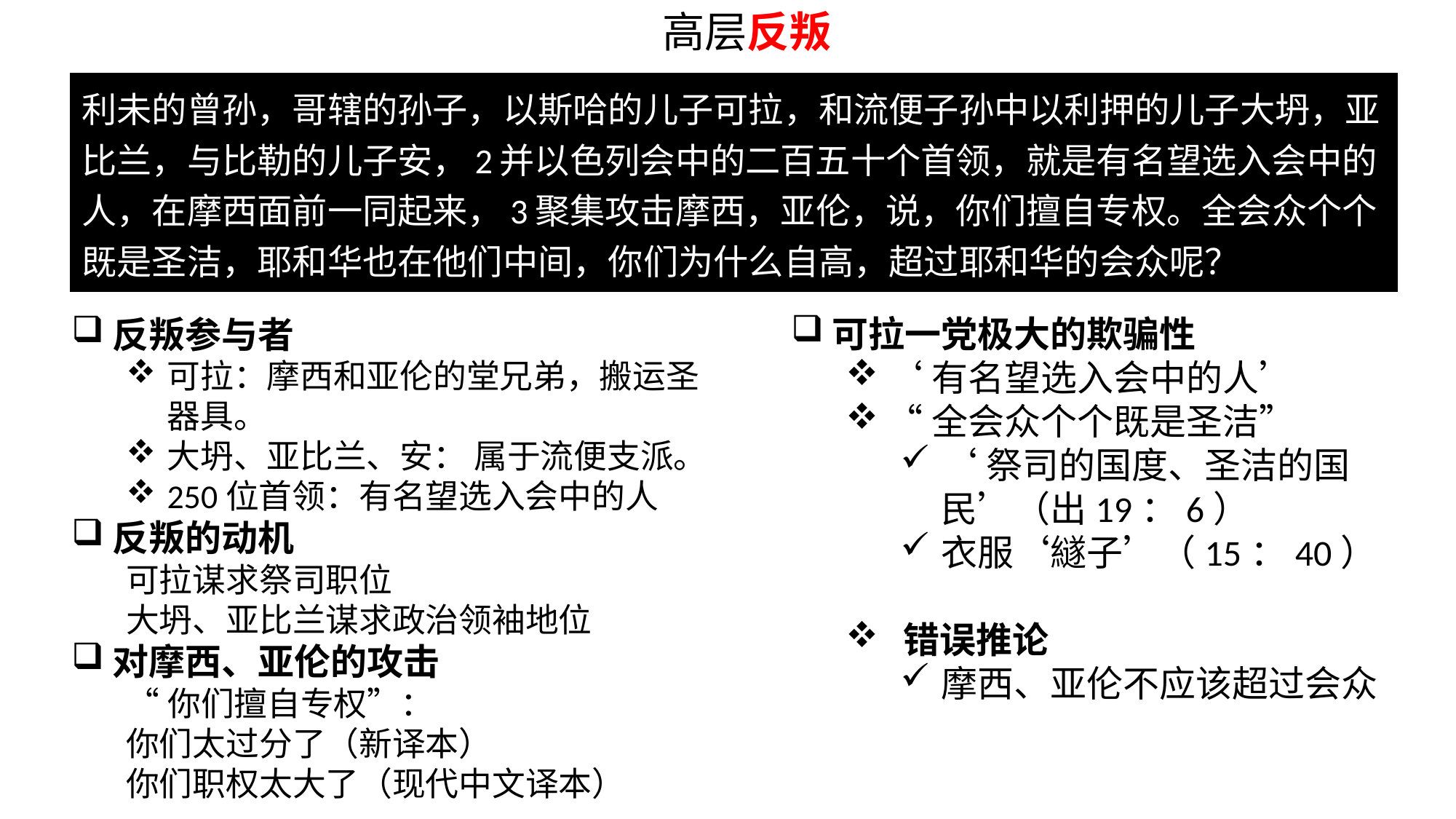

高层反叛
利未的曾孙，哥辖的孙子，以斯哈的儿子可拉，和流便子孙中以利押的儿子大坍，亚比兰，与比勒的儿子安，2并以色列会中的二百五十个首领，就是有名望选入会中的人，在摩西面前一同起来，3聚集攻击摩西，亚伦，说，你们擅自专权。全会众个个既是圣洁，耶和华也在他们中间，你们为什么自高，超过耶和华的会众呢？
反叛参与者
可拉：摩西和亚伦的堂兄弟，搬运圣器具。
大坍、亚比兰、安： 属于流便支派。
250位首领：有名望选入会中的人
反叛的动机
可拉谋求祭司职位
大坍、亚比兰谋求政治领袖地位
对摩西、亚伦的攻击
“你们擅自专权”：
你们太过分了（新译本）
你们职权太大了（现代中文译本）

可拉一党极大的欺骗性
‘有名望选入会中的人’
“全会众个个既是圣洁”
‘祭司的国度、圣洁的国民’（出19：6）
衣服‘繸子’（15：40）

 错误推论
摩西、亚伦不应该超过会众